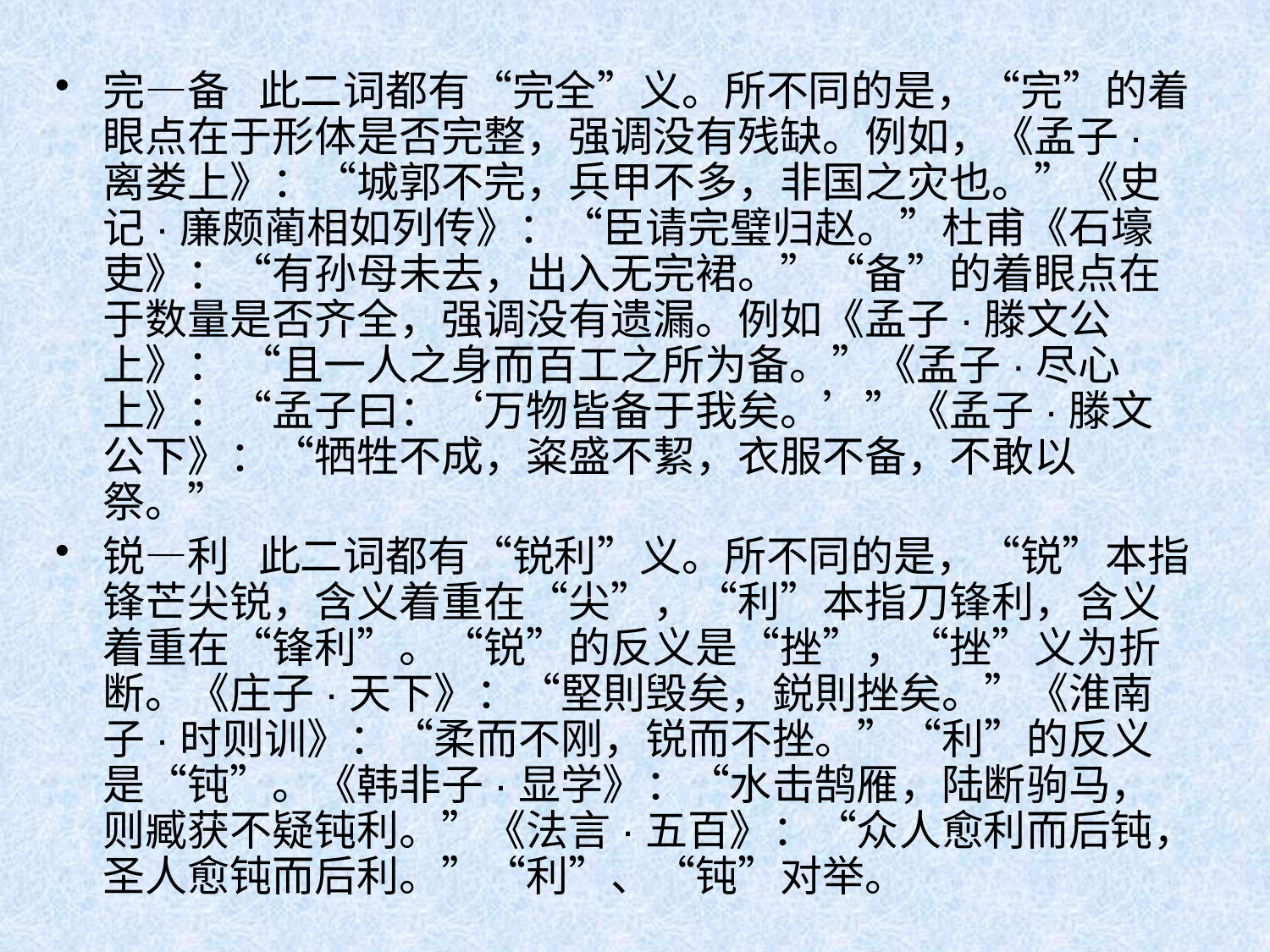

完—备   此二词都有“完全”义。所不同的是，“完”的着眼点在于形体是否完整，强调没有残缺。例如，《孟子·离娄上》：“城郭不完，兵甲不多，非国之灾也。”《史记·廉颇蔺相如列传》：“臣请完璧归赵。”杜甫《石壕吏》：“有孙母未去，出入无完裙。”“备”的着眼点在于数量是否齐全，强调没有遗漏。例如《孟子·滕文公上》： “且一人之身而百工之所为备。”《孟子·尽心上》：“孟子曰：‘万物皆备于我矣。’”《孟子·滕文公下》：“牺牲不成，粢盛不絜，衣服不备，不敢以祭。”
锐—利   此二词都有“锐利”义。所不同的是，“锐”本指锋芒尖锐，含义着重在“尖”，“利”本指刀锋利，含义着重在“锋利”。“锐”的反义是“挫”，“挫”义为折断。《庄子·天下》：“堅則毁矣，鋭則挫矣。”《淮南子·时则训》：“柔而不刚，锐而不挫。”“利”的反义是“钝”。《韩非子·显学》：“水击鹄雁，陆断驹马，则臧获不疑钝利。”《法言·五百》：“众人愈利而后钝，圣人愈钝而后利。”“利”、“钝”对举。